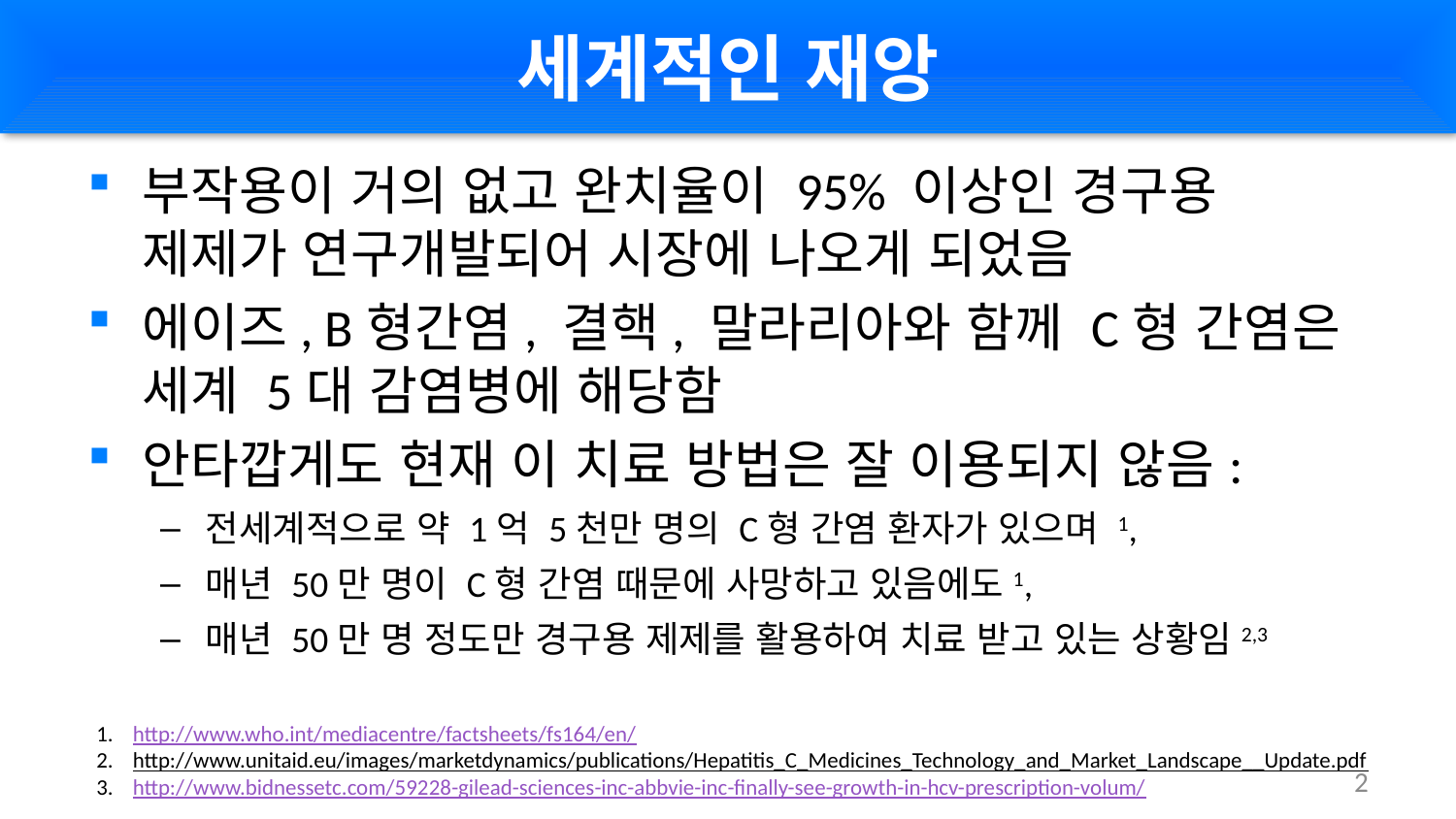

# 세계적인 재앙
부작용이 거의 없고 완치율이 95% 이상인 경구용 제제가 연구개발되어 시장에 나오게 되었음
에이즈, B형간염, 결핵, 말라리아와 함께 C형 간염은 세계 5대 감염병에 해당함
안타깝게도 현재 이 치료 방법은 잘 이용되지 않음:
전세계적으로 약 1억 5천만 명의 C형 간염 환자가 있으며 1,
매년 50만 명이 C형 간염 때문에 사망하고 있음에도1,
매년 50만 명 정도만 경구용 제제를 활용하여 치료 받고 있는 상황임2,3
http://www.who.int/mediacentre/factsheets/fs164/en/
http://www.unitaid.eu/images/marketdynamics/publications/Hepatitis_C_Medicines_Technology_and_Market_Landscape__Update.pdf
http://www.bidnessetc.com/59228-gilead-sciences-inc-abbvie-inc-finally-see-growth-in-hcv-prescription-volum/

2